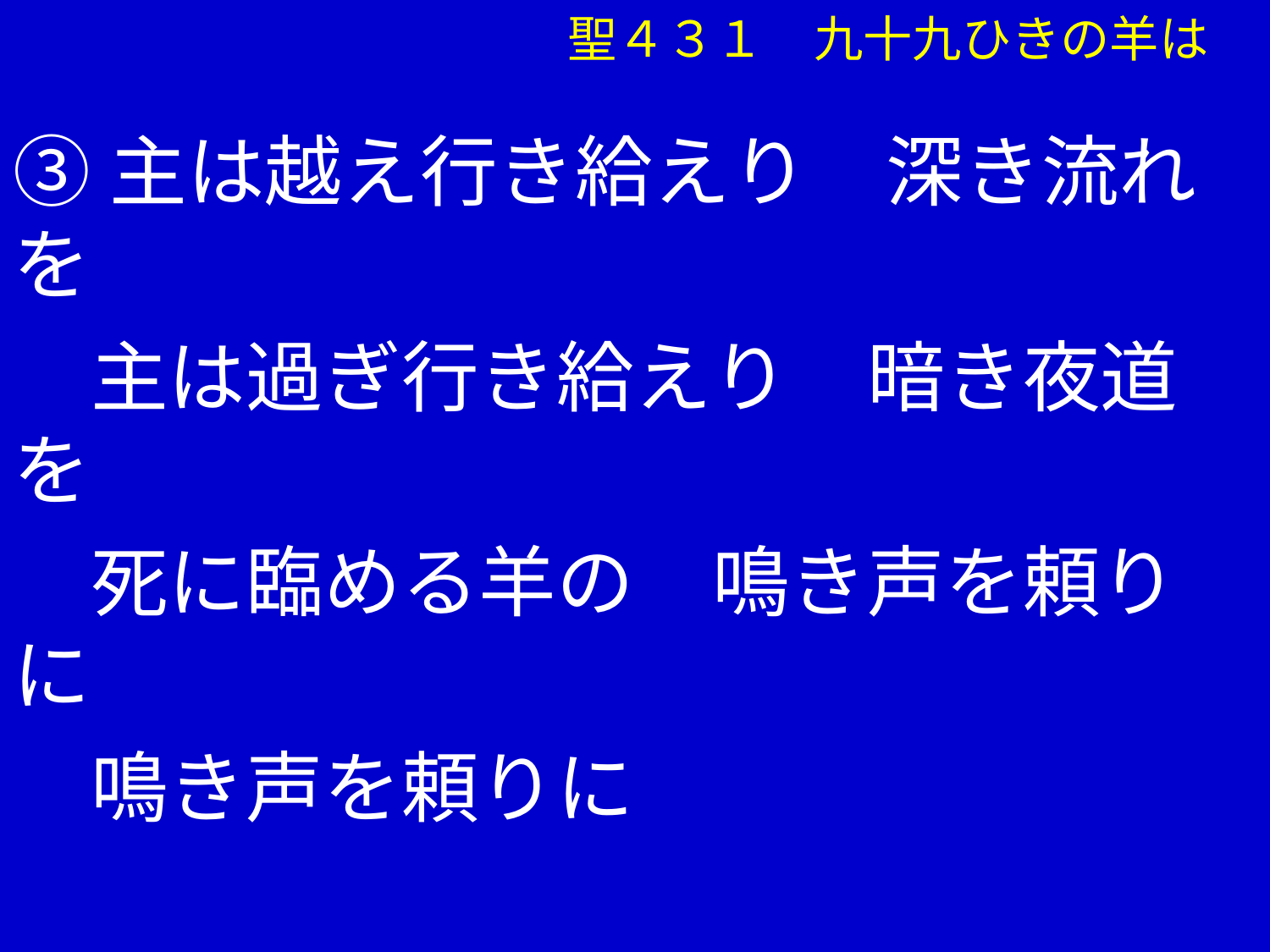

聖４３１　九十九ひきの羊は
③主は越え行き給えり　深き流れを
　主は過ぎ行き給えり　暗き夜道を
　死に臨める羊の　鳴き声を頼りに
　鳴き声を頼りに